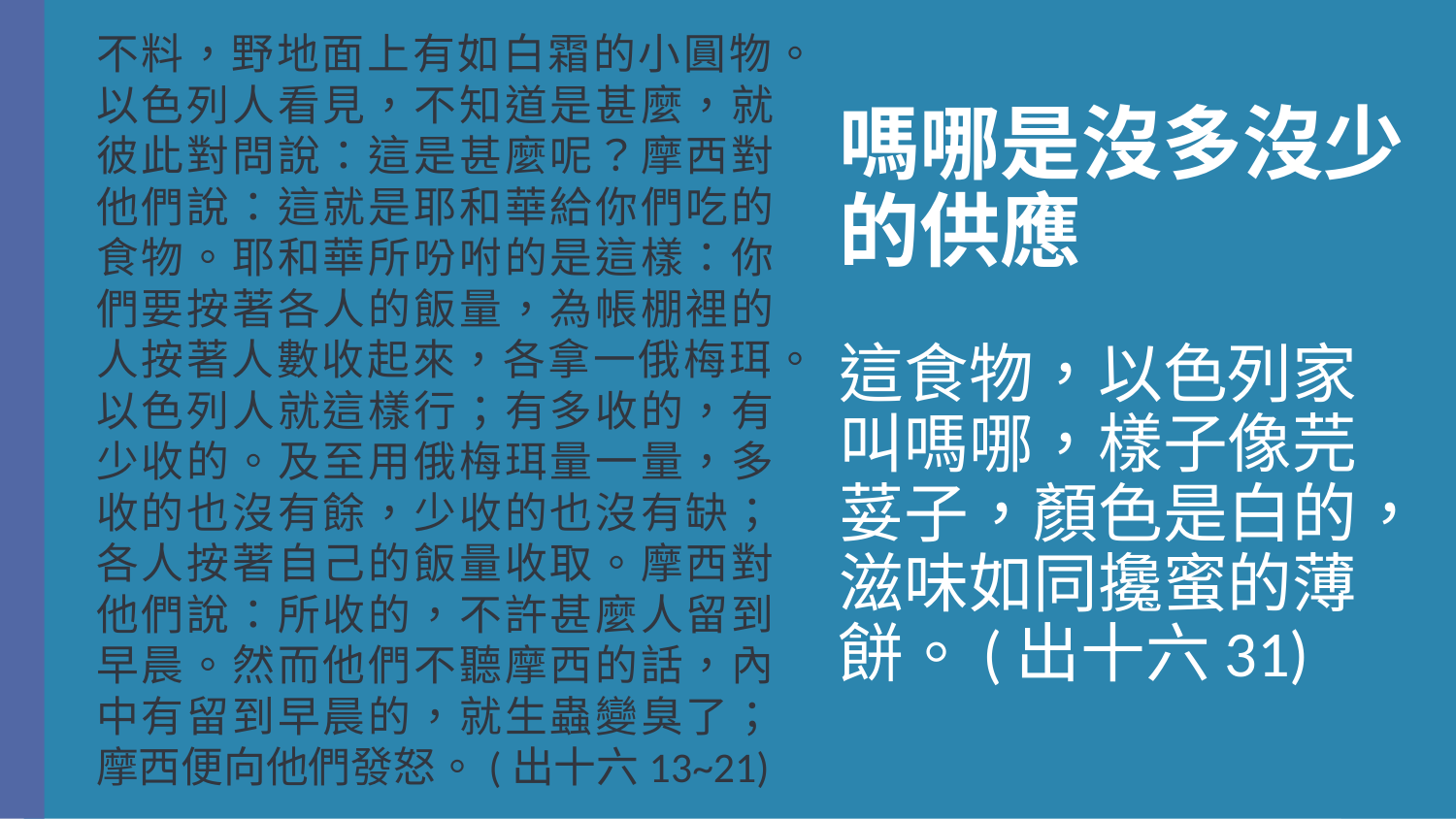

不料，野地面上有如白霜的小圓物。以色列人看見，不知道是甚麼，就彼此對問說：這是甚麼呢？摩西對他們說：這就是耶和華給你們吃的食物。耶和華所吩咐的是這樣：你們要按著各人的飯量，為帳棚裡的人按著人數收起來，各拿一俄梅珥。以色列人就這樣行；有多收的，有少收的。及至用俄梅珥量一量，多收的也沒有餘，少收的也沒有缺；各人按著自己的飯量收取。摩西對他們說：所收的，不許甚麼人留到早晨。然而他們不聽摩西的話，內中有留到早晨的，就生蟲變臭了；摩西便向他們發怒。(出十六13~21)

# 嗎哪是沒多沒少的供應
這食物，以色列家叫嗎哪，樣子像芫荽子，顏色是白的，滋味如同攙蜜的薄餅。(出十六31)